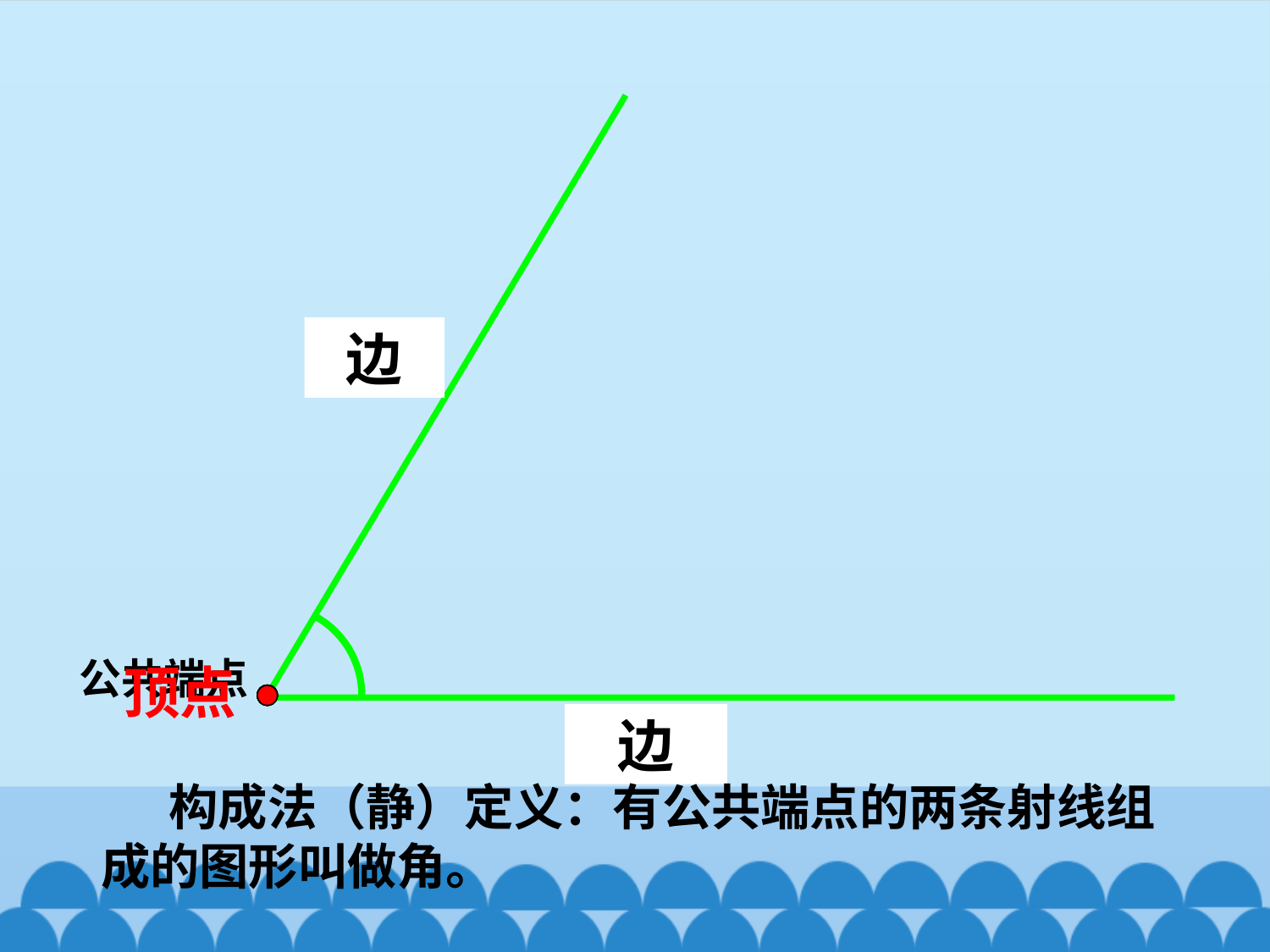

边
射线

公共端点
顶点

射线
边
     构成法（静）定义：有公共端点的两条射线组成的图形叫做角。